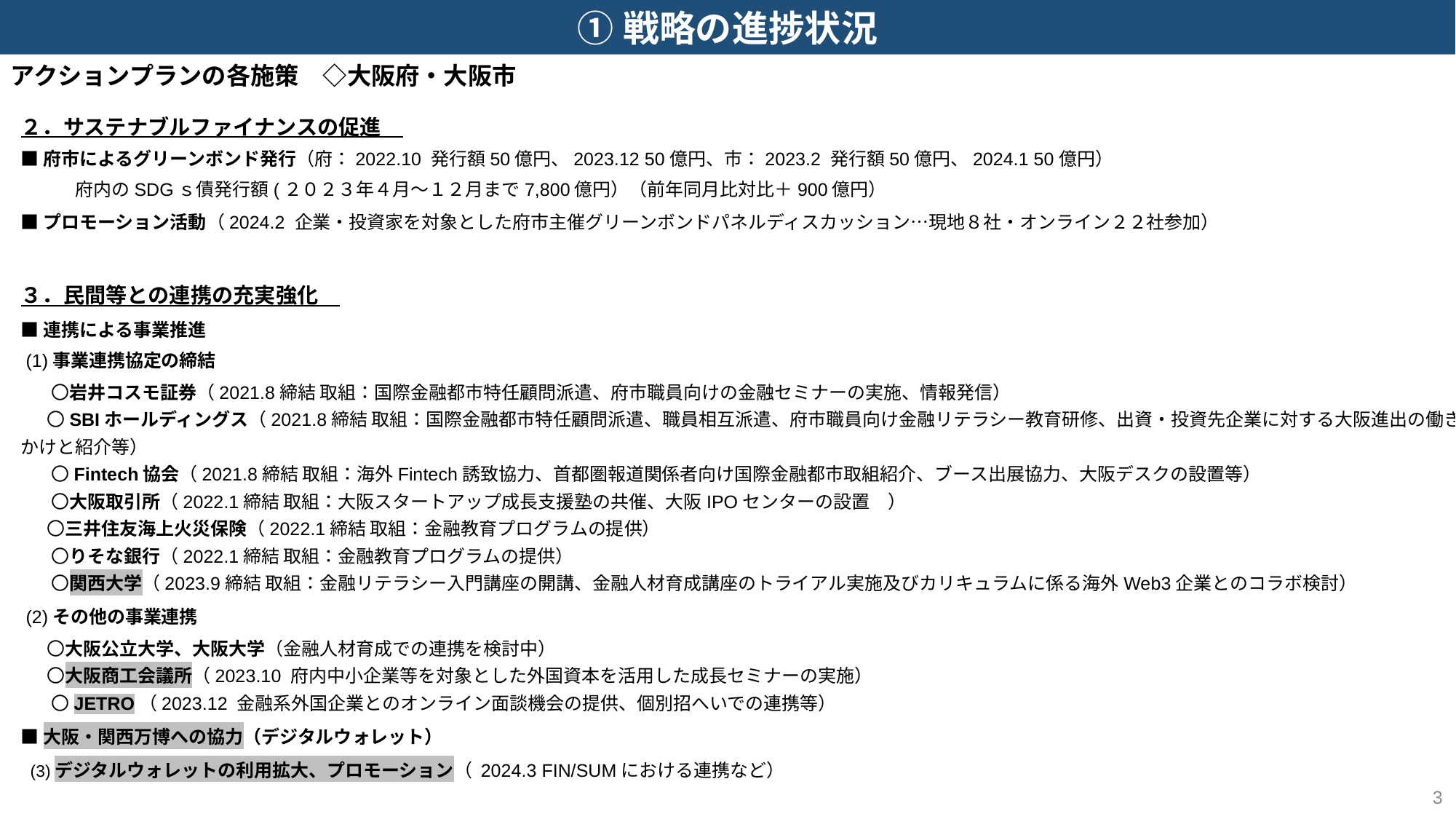

①戦略の進捗状況
アクションプランの各施策　◇大阪府・大阪市

２．サステナブルファイナンスの促進
■府市によるグリーンボンド発行（府：2022.10 発行額50億円、2023.12 50億円、市：2023.2 発行額50億円、2024.1 50億円）
　　　府内のSDGｓ債発行額(２０２３年４月～１２月まで7,800億円）（前年同月比対比＋900億円）
■プロモーション活動（2024.2 企業・投資家を対象とした府市主催グリーンボンドパネルディスカッション…現地８社・オンライン２２社参加）

３．民間等との連携の充実強化
■連携による事業推進
 (1)事業連携協定の締結
  　〇岩井コスモ証券（2021.8締結 取組：国際金融都市特任顧問派遣、府市職員向けの金融セミナーの実施、情報発信）
　  〇SBIホールディングス（2021.8締結 取組：国際金融都市特任顧問派遣、職員相互派遣、府市職員向け金融リテラシー教育研修、出資・投資先企業に対する大阪進出の働きかけと紹介等）
 　 〇Fintech協会（2021.8締結 取組：海外Fintech誘致協力、首都圏報道関係者向け国際金融都市取組紹介、ブース出展協力、大阪デスクの設置等）
  　〇大阪取引所（2022.1締結 取組：大阪スタートアップ成長支援塾の共催、大阪IPOセンターの設置　）
　  〇三井住友海上火災保険（2022.1締結 取組：金融教育プログラムの提供）
  　〇りそな銀行（2022.1締結 取組：金融教育プログラムの提供）
  　〇関西大学（2023.9締結 取組：金融リテラシー入門講座の開講、金融人材育成講座のトライアル実施及びカリキュラムに係る海外Web3企業とのコラボ検討）
 (2)その他の事業連携
　  〇大阪公立大学、大阪大学（金融人材育成での連携を検討中）
　  〇大阪商工会議所（2023.10 府内中小企業等を対象とした外国資本を活用した成長セミナーの実施）
 　 〇JETRO（2023.12 金融系外国企業とのオンライン面談機会の提供、個別招へいでの連携等）
■大阪・関西万博への協力（デジタルウォレット）
  (3)デジタルウォレットの利用拡大、プロモーション（ 2024.3 FIN/SUMにおける連携など）

3